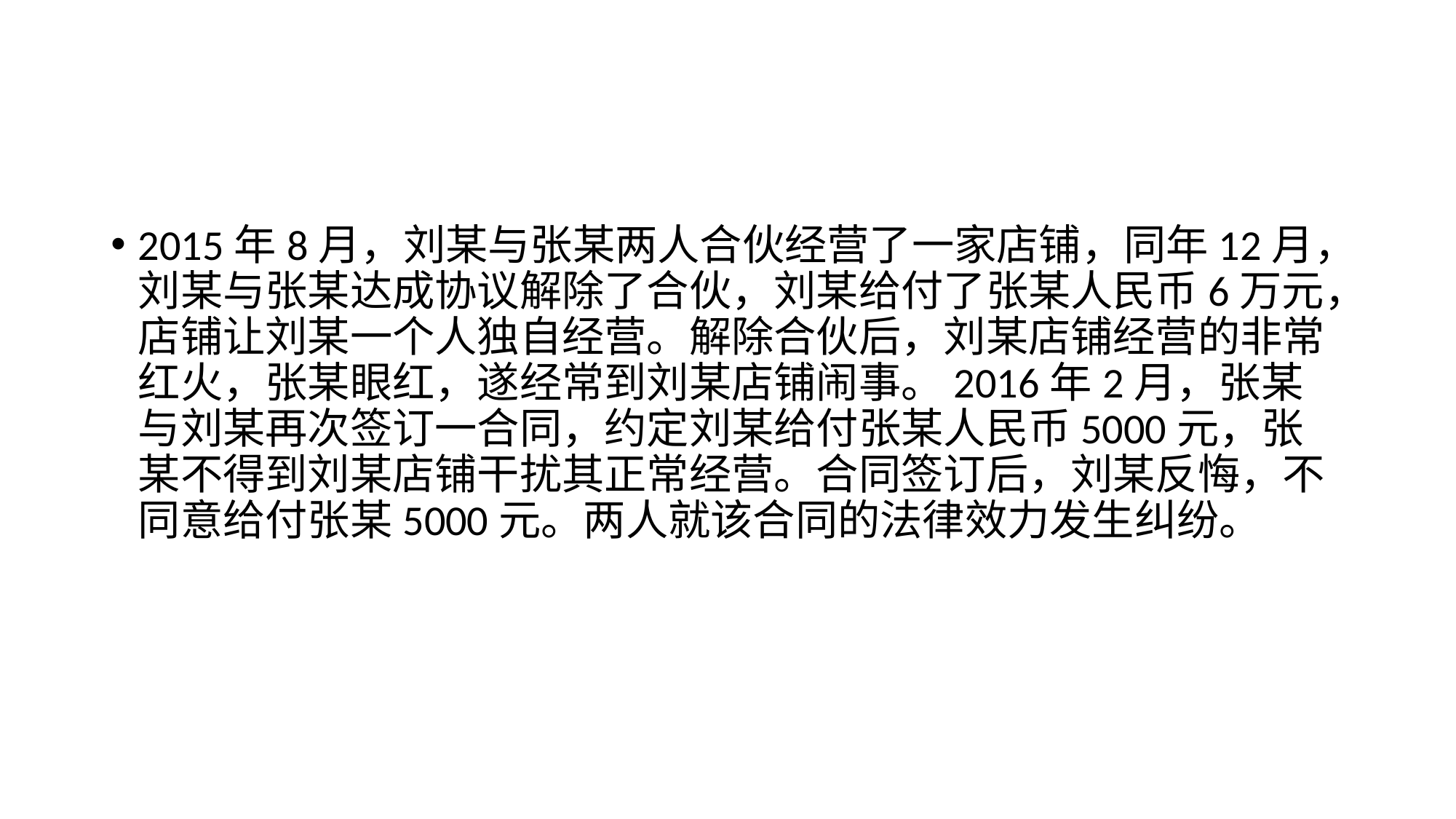

#
2015年8月，刘某与张某两人合伙经营了一家店铺，同年12月，刘某与张某达成协议解除了合伙，刘某给付了张某人民币6万元，店铺让刘某一个人独自经营。解除合伙后，刘某店铺经营的非常红火，张某眼红，遂经常到刘某店铺闹事。2016年2月，张某与刘某再次签订一合同，约定刘某给付张某人民币5000元，张某不得到刘某店铺干扰其正常经营。合同签订后，刘某反悔，不同意给付张某5000元。两人就该合同的法律效力发生纠纷。